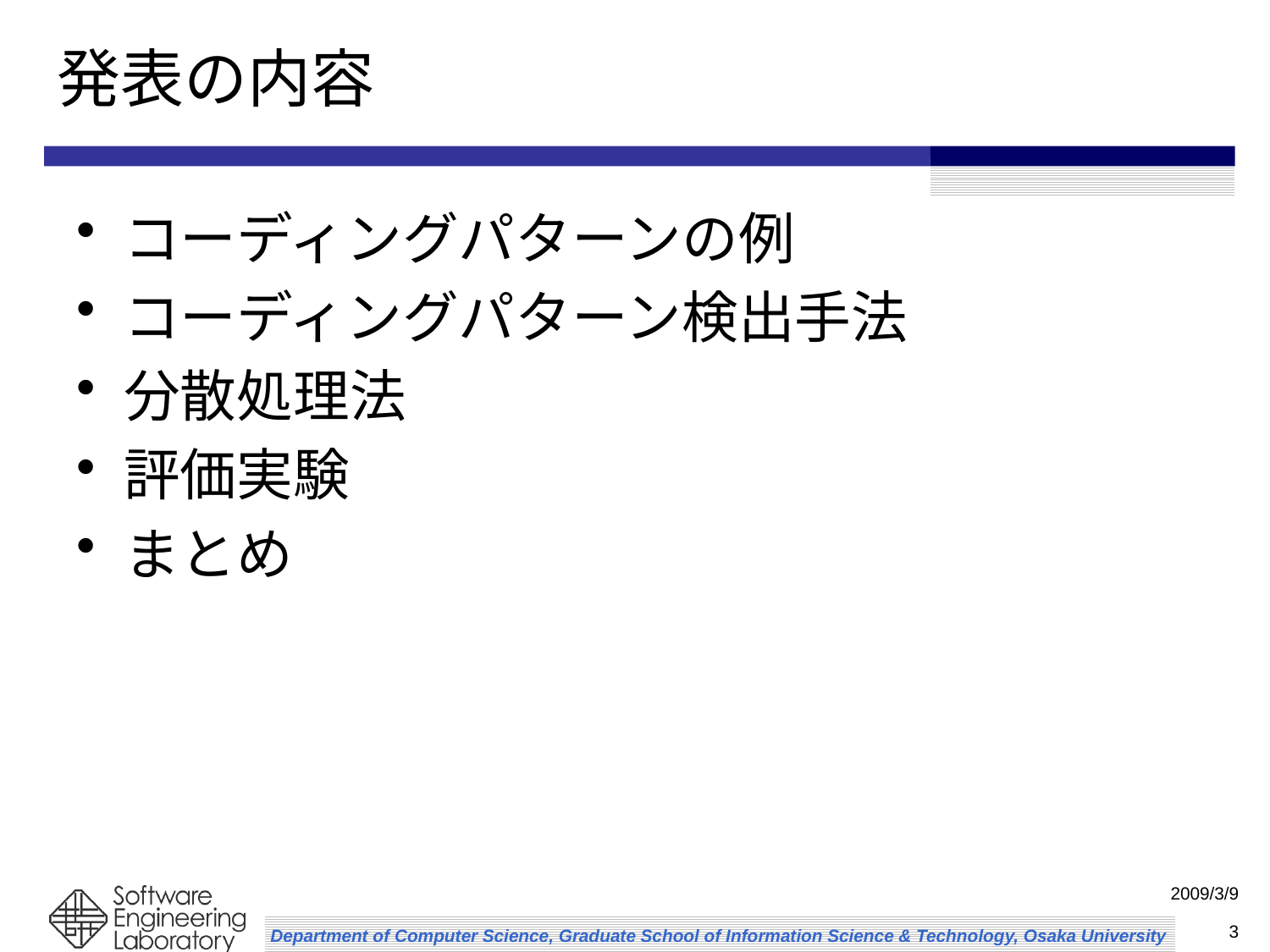

# 発表の内容
コーディングパターンの例
コーディングパターン検出手法
分散処理法
評価実験
まとめ
2009/3/9
3